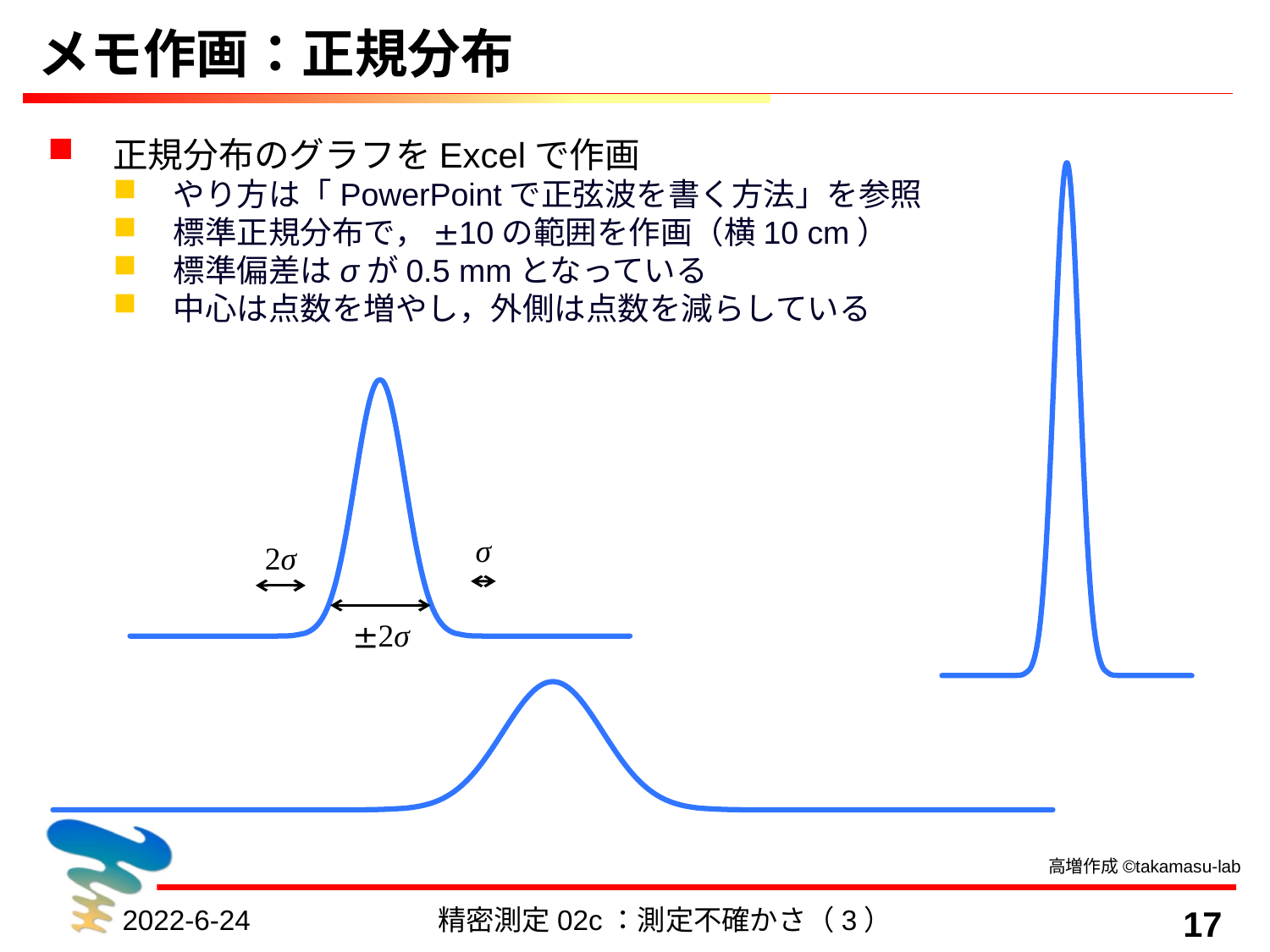

# メモ作画：正規分布
正規分布のグラフをExcelで作画
やり方は「PowerPointで正弦波を書く方法」を参照
標準正規分布で，±10の範囲を作画（横10 cm）
標準偏差はσが0.5 mmとなっている
中心は点数を増やし，外側は点数を減らしている

σ
2σ
±2σ

高増作成©takamasu-lab
2022-6-24
精密測定02c：測定不確かさ（3）
17